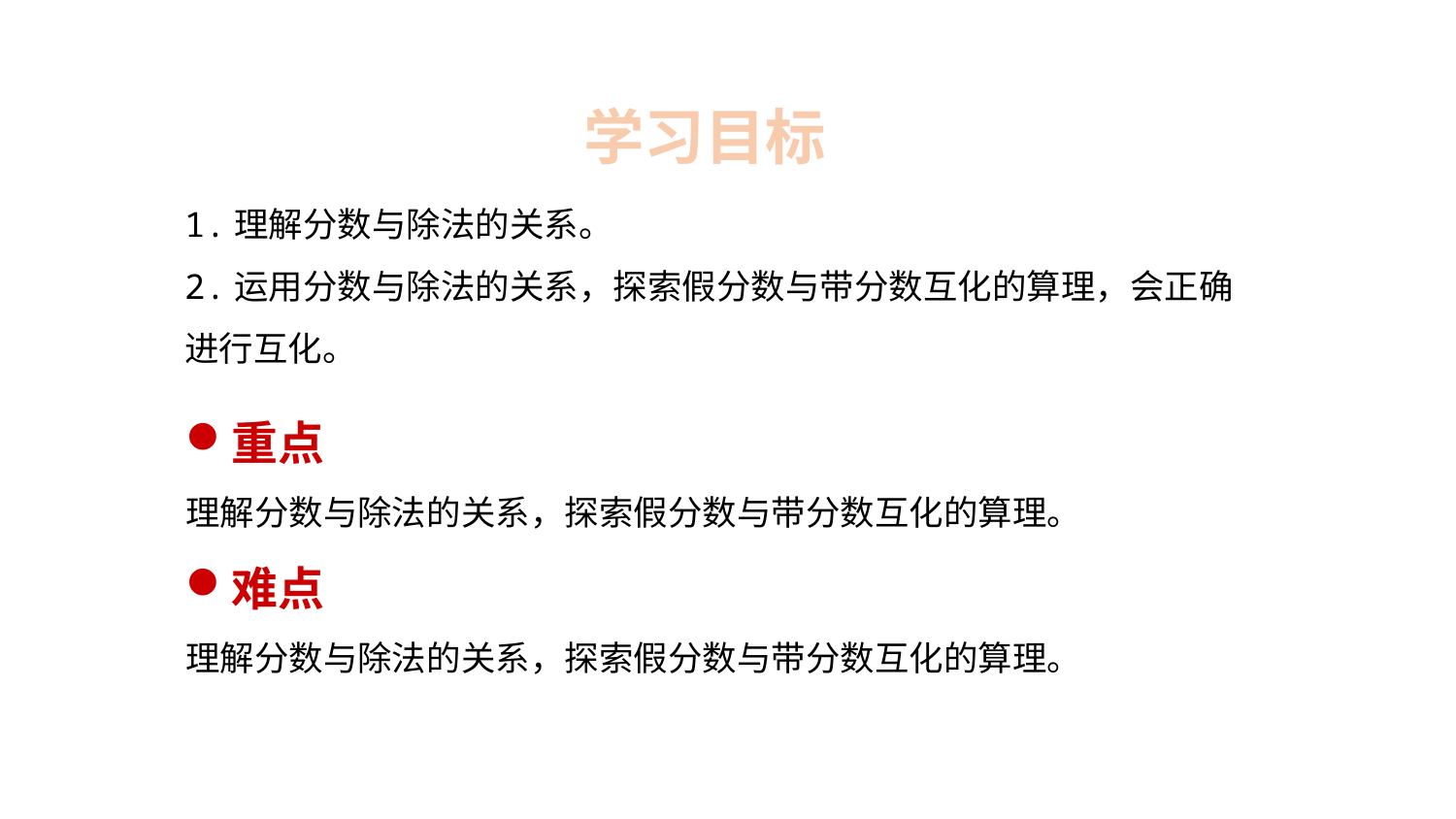

学习目标
1.理解分数与除法的关系。
2.运用分数与除法的关系，探索假分数与带分数互化的算理，会正确进行互化。
重点
理解分数与除法的关系，探索假分数与带分数互化的算理。
难点
理解分数与除法的关系，探索假分数与带分数互化的算理。